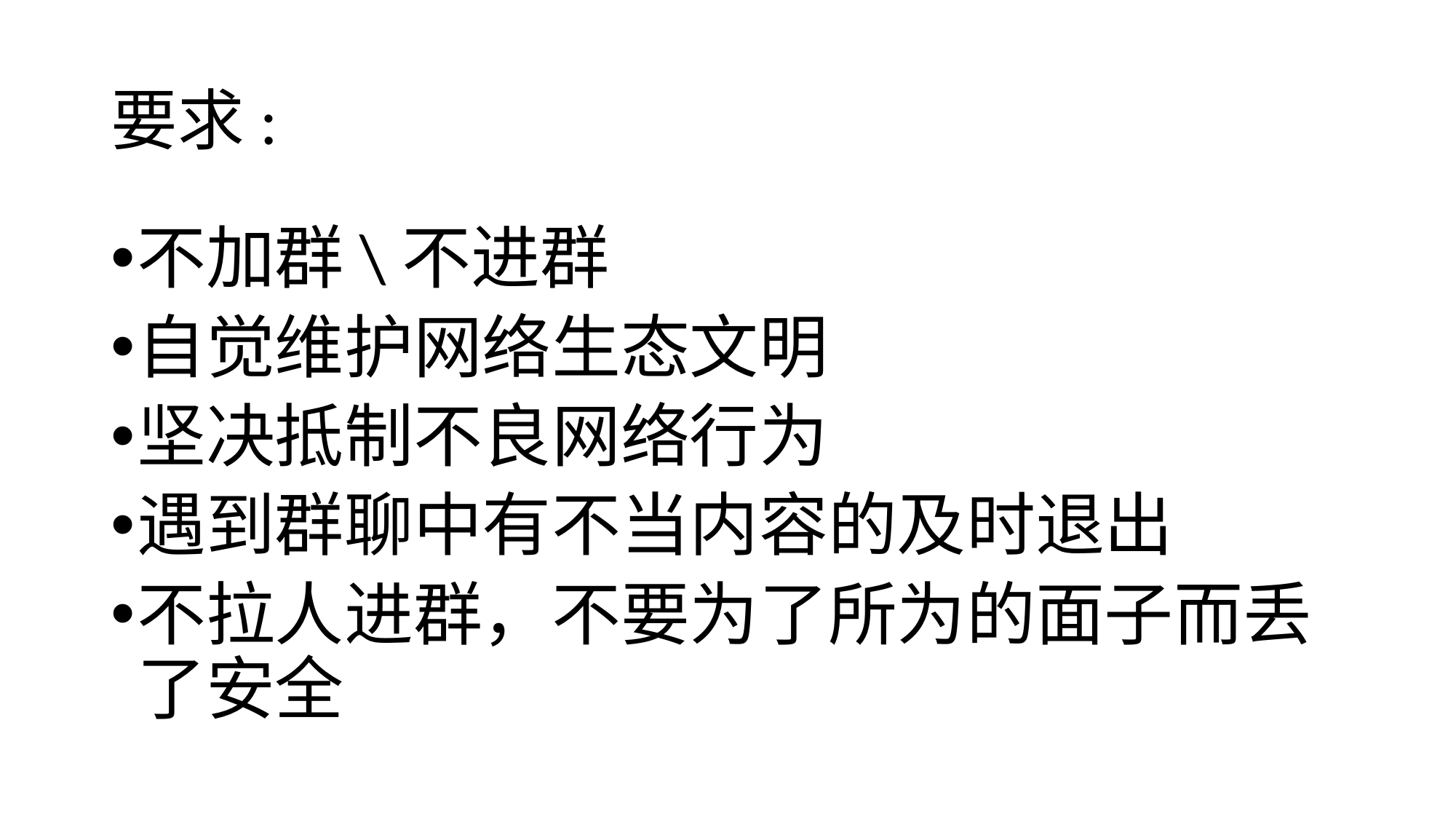

# 要求:
不加群\不进群
自觉维护网络生态文明
坚决抵制不良网络行为
遇到群聊中有不当内容的及时退出
不拉人进群，不要为了所为的面子而丢了安全